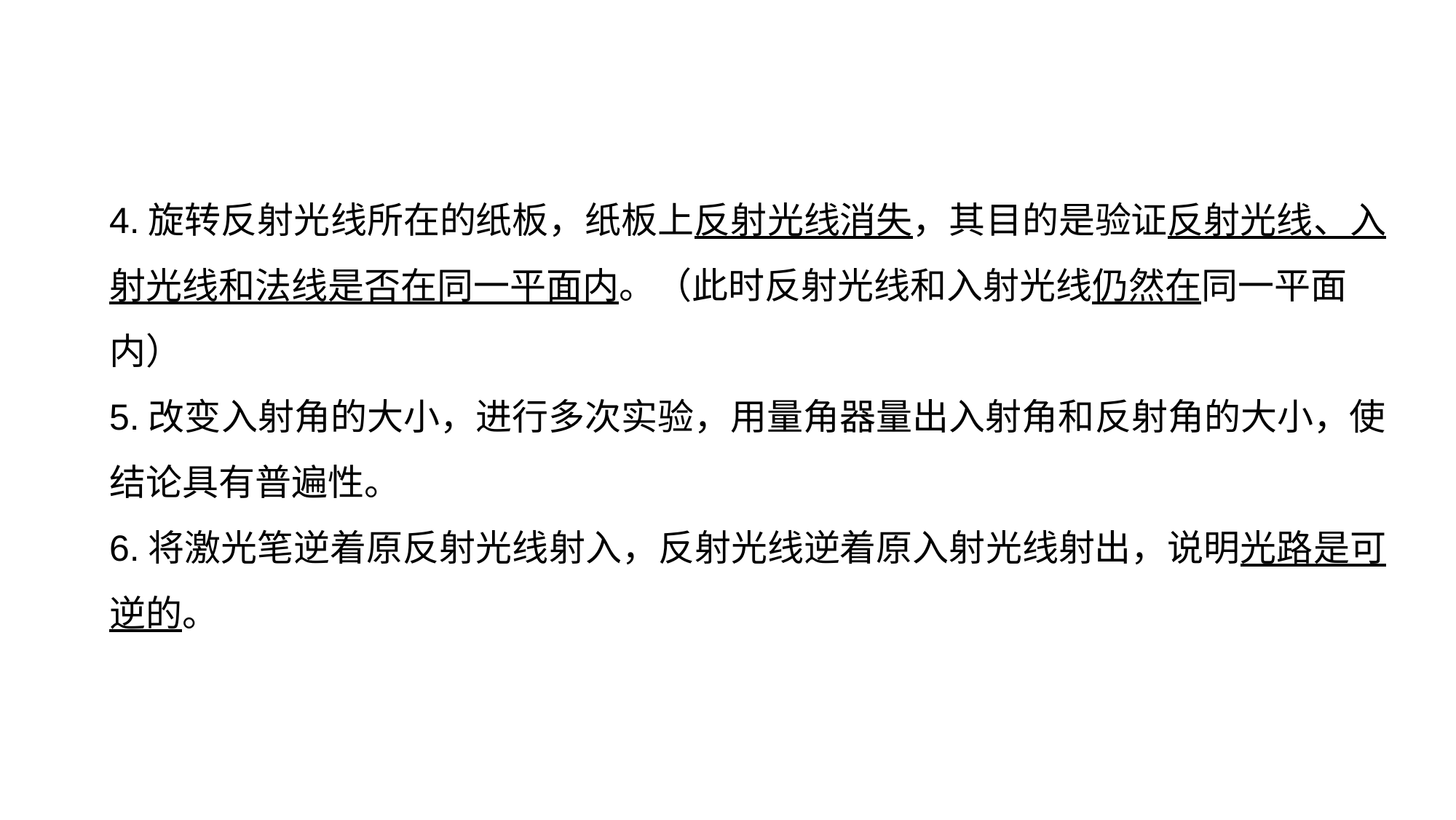

4.旋转反射光线所在的纸板，纸板上反射光线消失，其目的是验证反射光线、入射光线和法线是否在同一平面内。（此时反射光线和入射光线仍然在同一平面内）
5.改变入射角的大小，进行多次实验，用量角器量出入射角和反射角的大小，使结论具有普遍性。
6.将激光笔逆着原反射光线射入，反射光线逆着原入射光线射出，说明光路是可逆的。
实验突破 素养提升